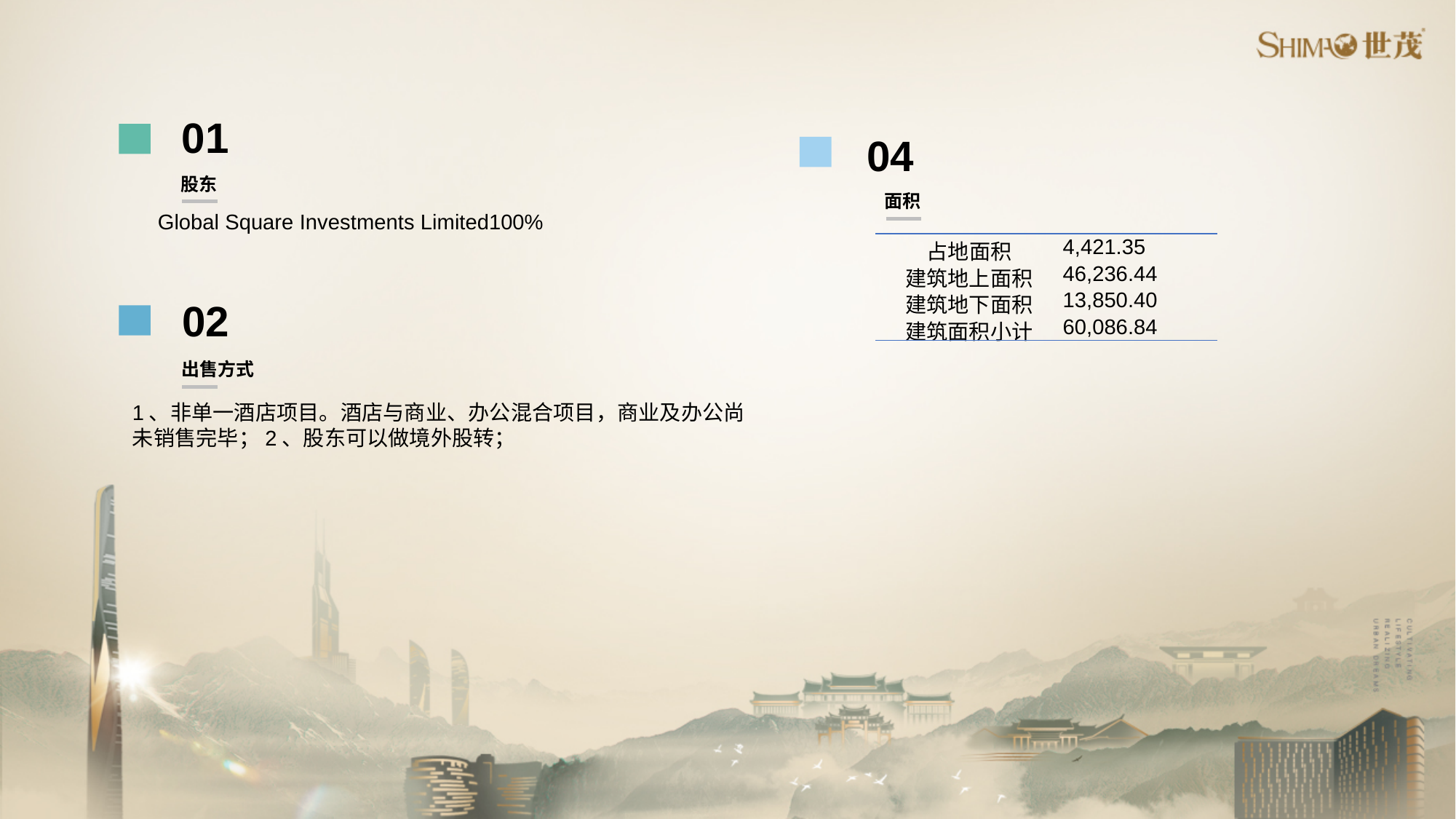

01
04

股东
面积
Global Square Investments Limited100%
| 占地面积 | 4,421.35 |
| --- | --- |
| 建筑地上面积 | 46,236.44 |
| 建筑地下面积 | 13,850.40 |
| 建筑面积小计 | 60,086.84 |
02

出售方式
1、非单一酒店项目。酒店与商业、办公混合项目，商业及办公尚未销售完毕；2、股东可以做境外股转；